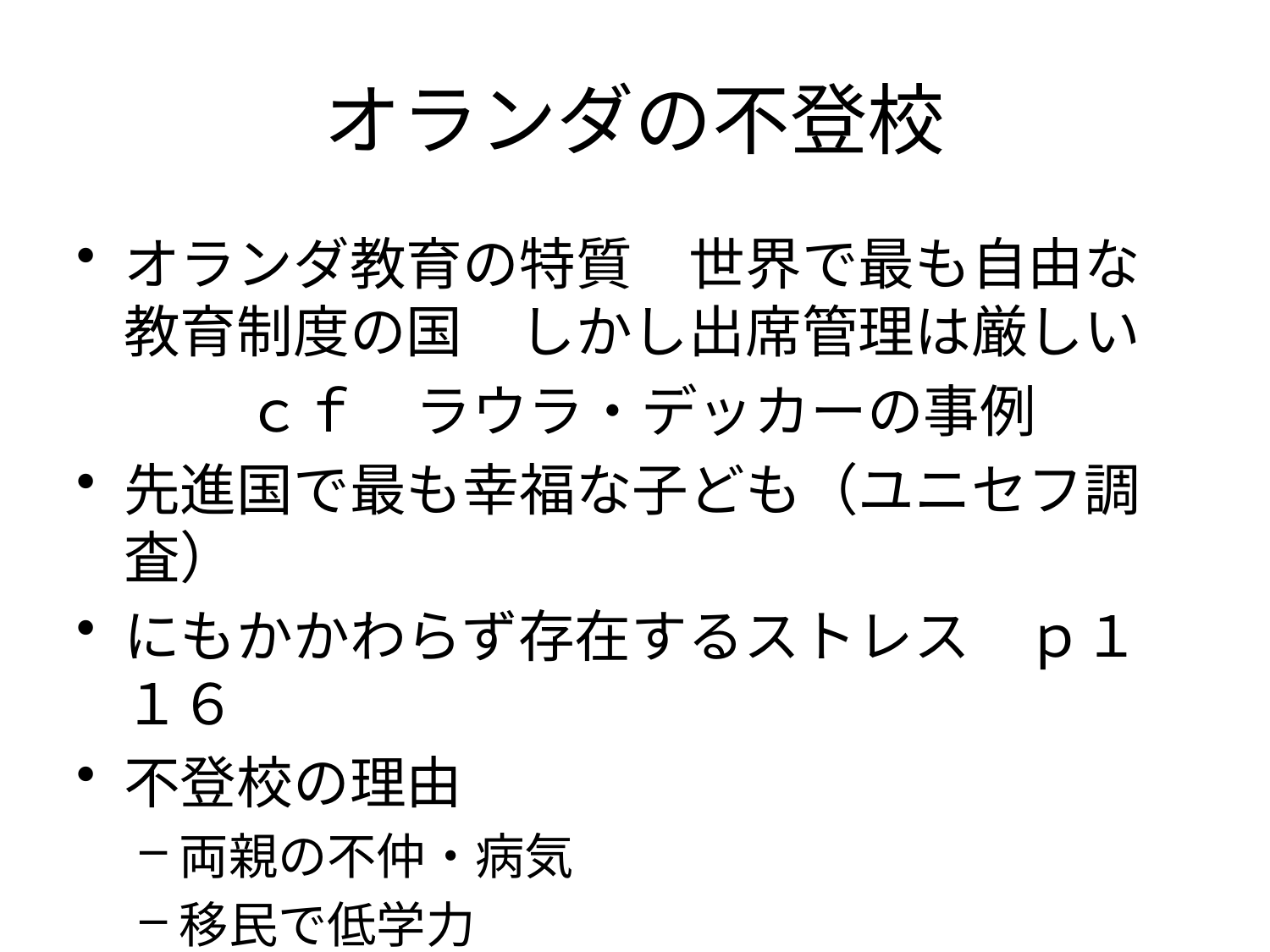

# オランダの不登校
オランダ教育の特質　世界で最も自由な教育制度の国　しかし出席管理は厳しい
　　　ｃｆ　ラウラ・デッカーの事例
先進国で最も幸福な子ども（ユニセフ調査）
にもかかわらず存在するストレス　ｐ１１６
不登校の理由
両親の不仲・病気
移民で低学力